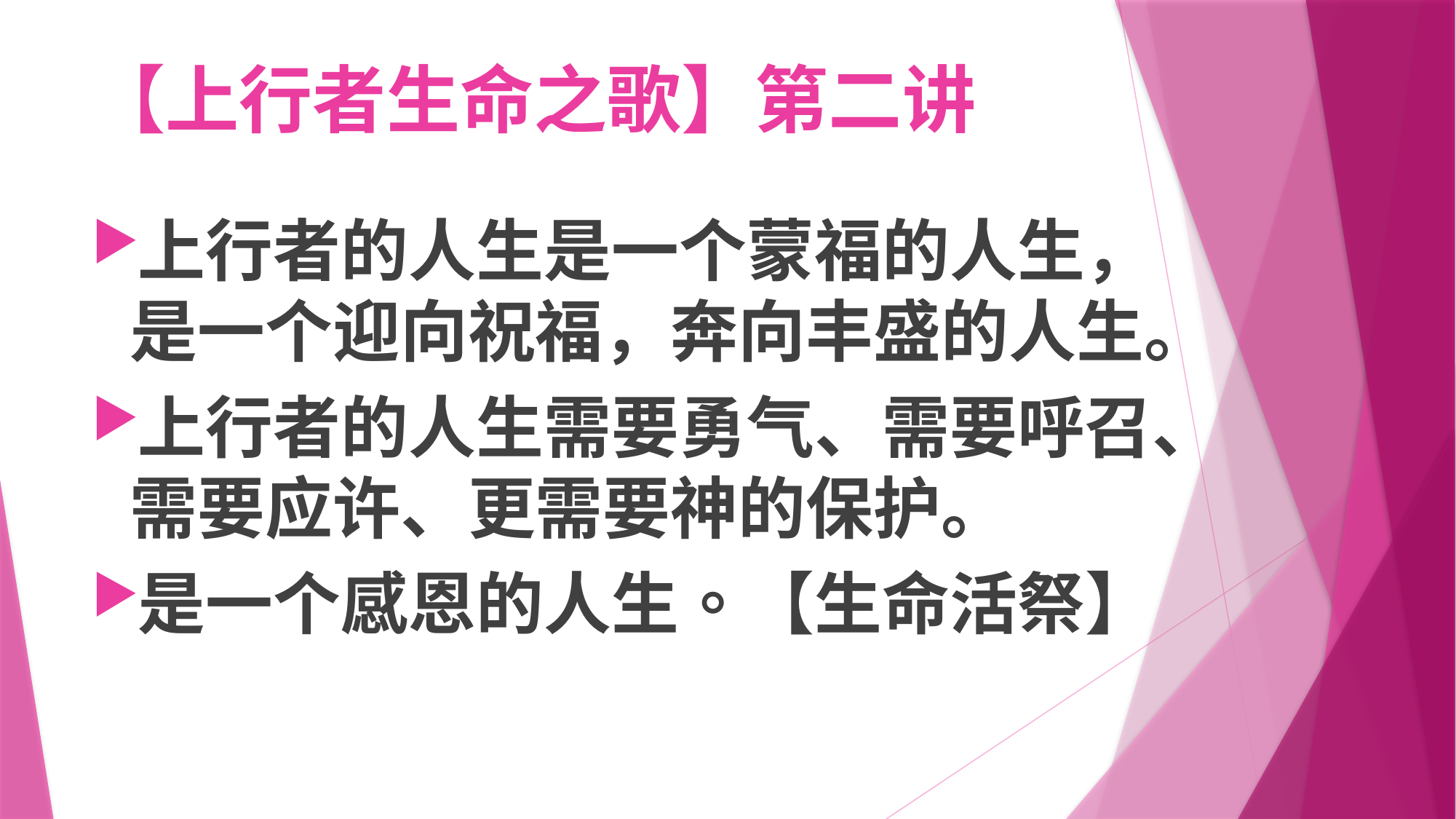

# 【上行者生命之歌】第二讲
上行者的人生是一个蒙福的人生，是一个迎向祝福，奔向丰盛的人生。
上行者的人生需要勇气、需要呼召、需要应许、更需要神的保护。
是一个感恩的人生。【生命活祭】